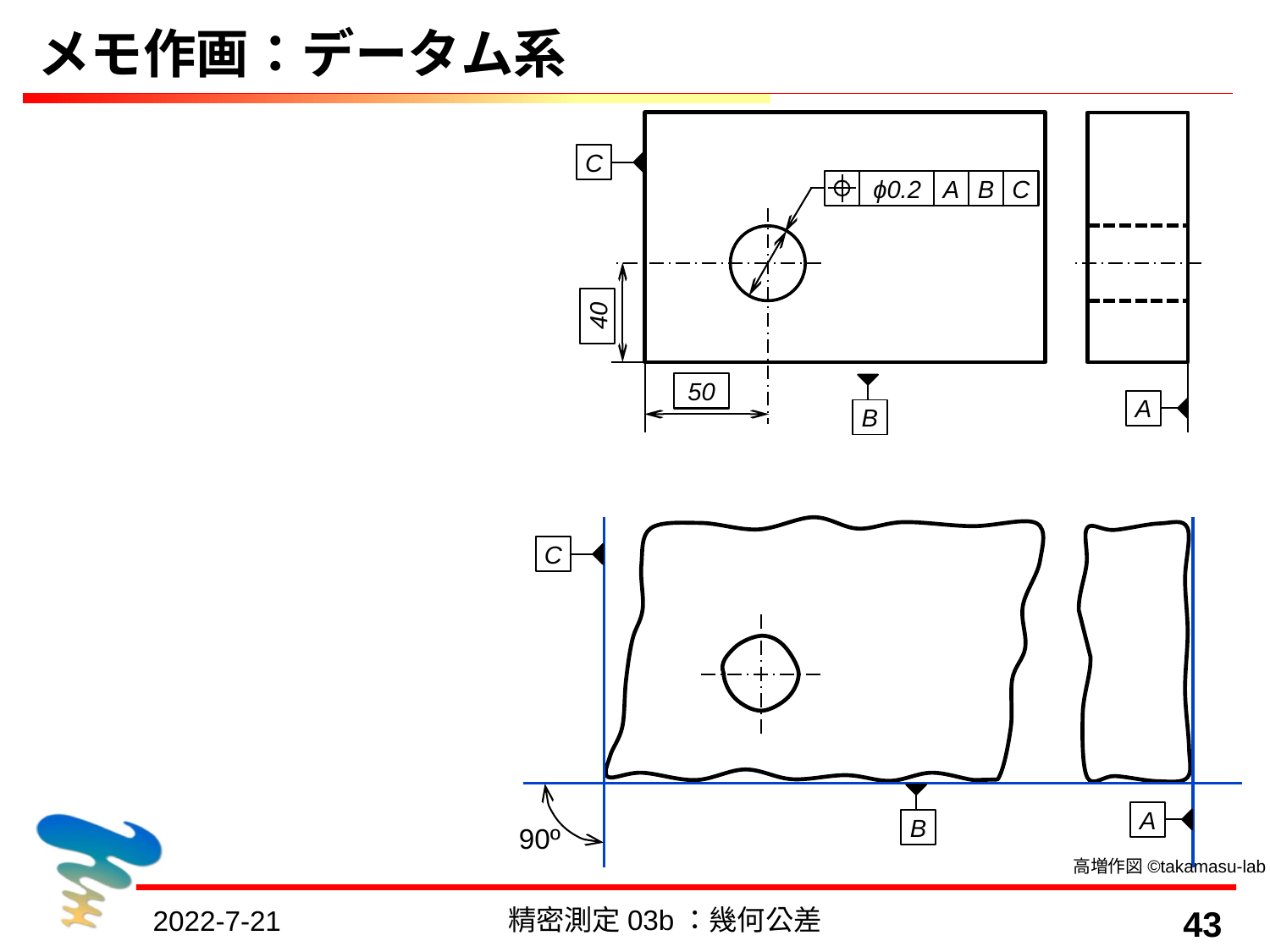

# メモ作画：データム系

ϕ0.2
A
B
C

40
50

A

C

B

C

B

A
90º
高増作図©takamasu-lab
精密測定03b：幾何公差
43
2022-7-21